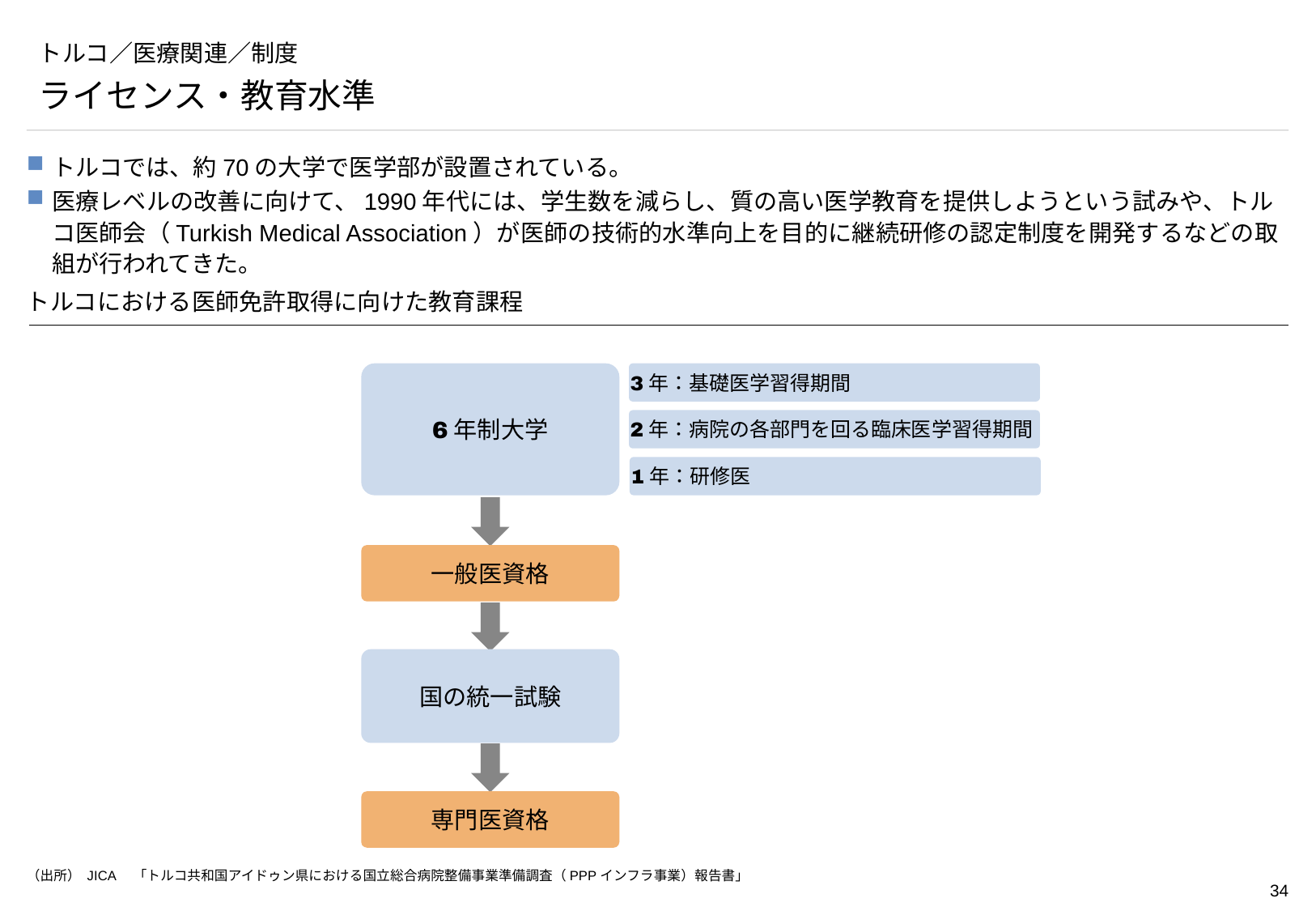

# トルコ／医療関連／制度
ライセンス・教育水準
トルコでは、約70の大学で医学部が設置されている。
医療レベルの改善に向けて、1990年代には、学生数を減らし、質の高い医学教育を提供しようという試みや、トルコ医師会（Turkish Medical Association）が医師の技術的水準向上を目的に継続研修の認定制度を開発するなどの取組が行われてきた。
トルコにおける医師免許取得に向けた教育課程
6年制大学
3年：基礎医学習得期間
2年：病院の各部門を回る臨床医学習得期間
1年：研修医

一般医資格

国の統一試験

専門医資格
（出所） JICA　「トルコ共和国アイドゥン県における国立総合病院整備事業準備調査（PPPインフラ事業）報告書」